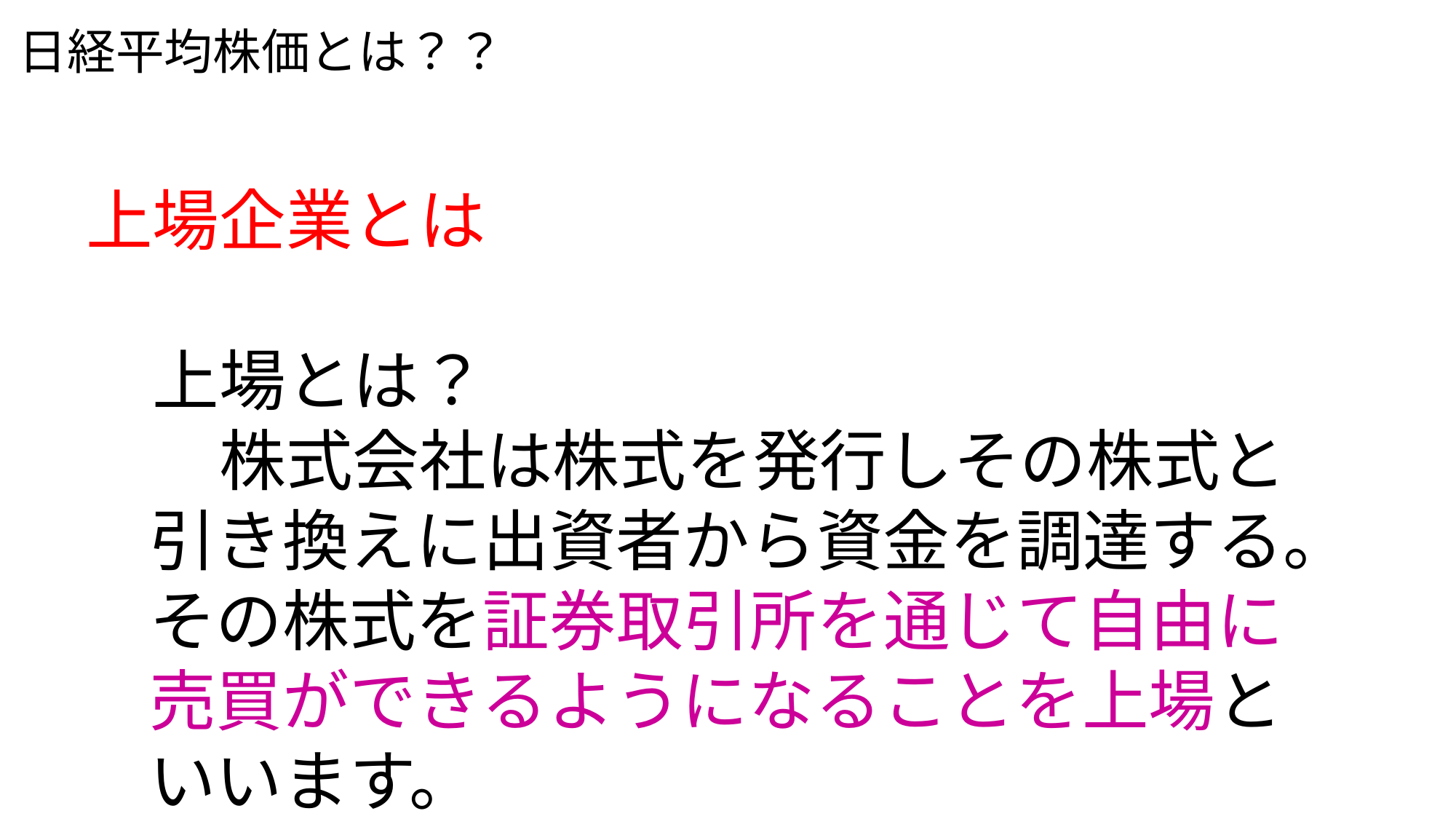

日経平均株価とは？？
上場企業とは

　上場とは？
　　株式会社は株式を発行しその株式と引き換えに出資者から資金を調達する。その株式を証券取引所を通じて自由に売買ができるようになることを上場といいます。